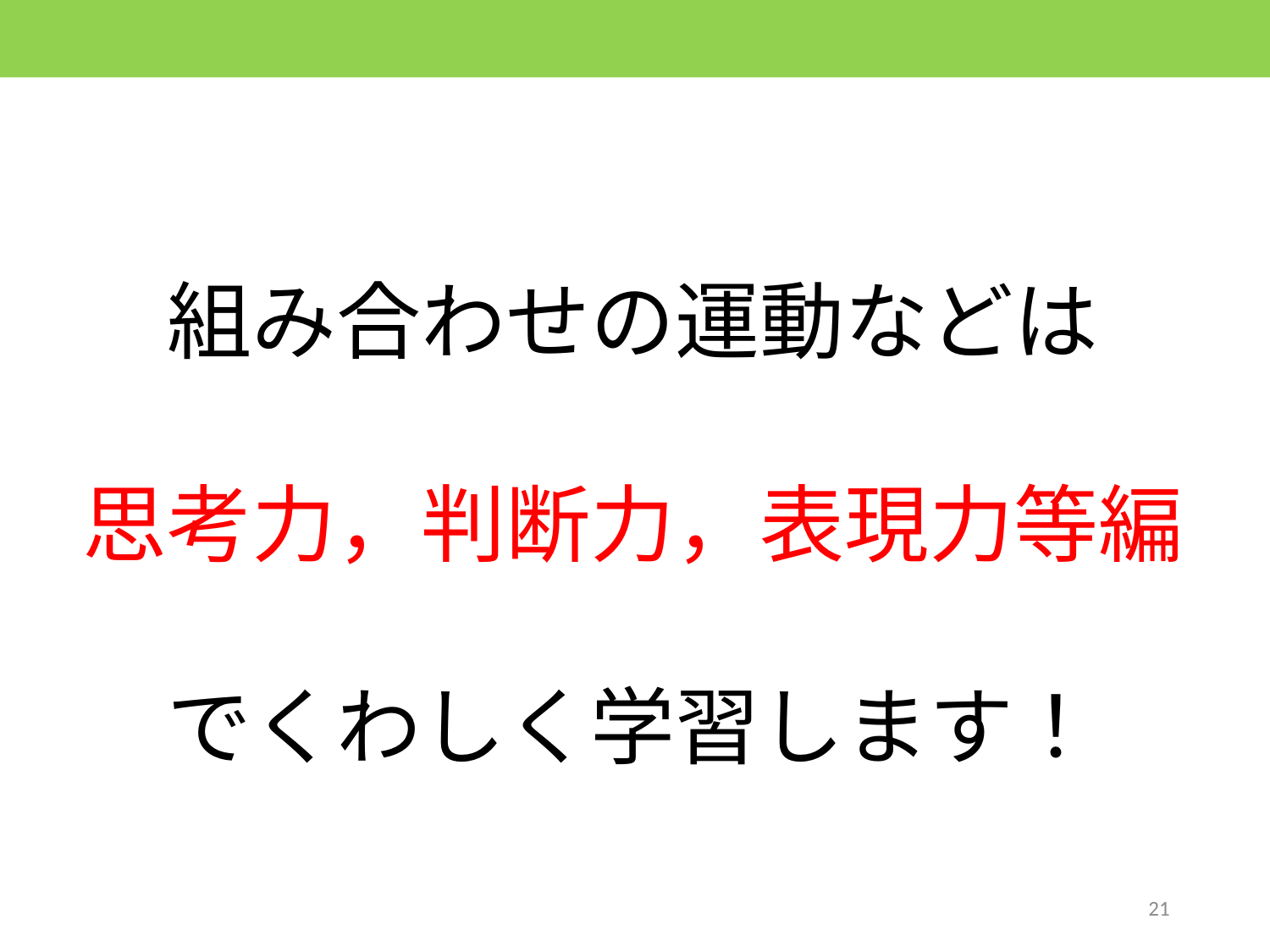

組み合わせの運動などは

思考力，判断力，表現力等編

でくわしく学習します！
21